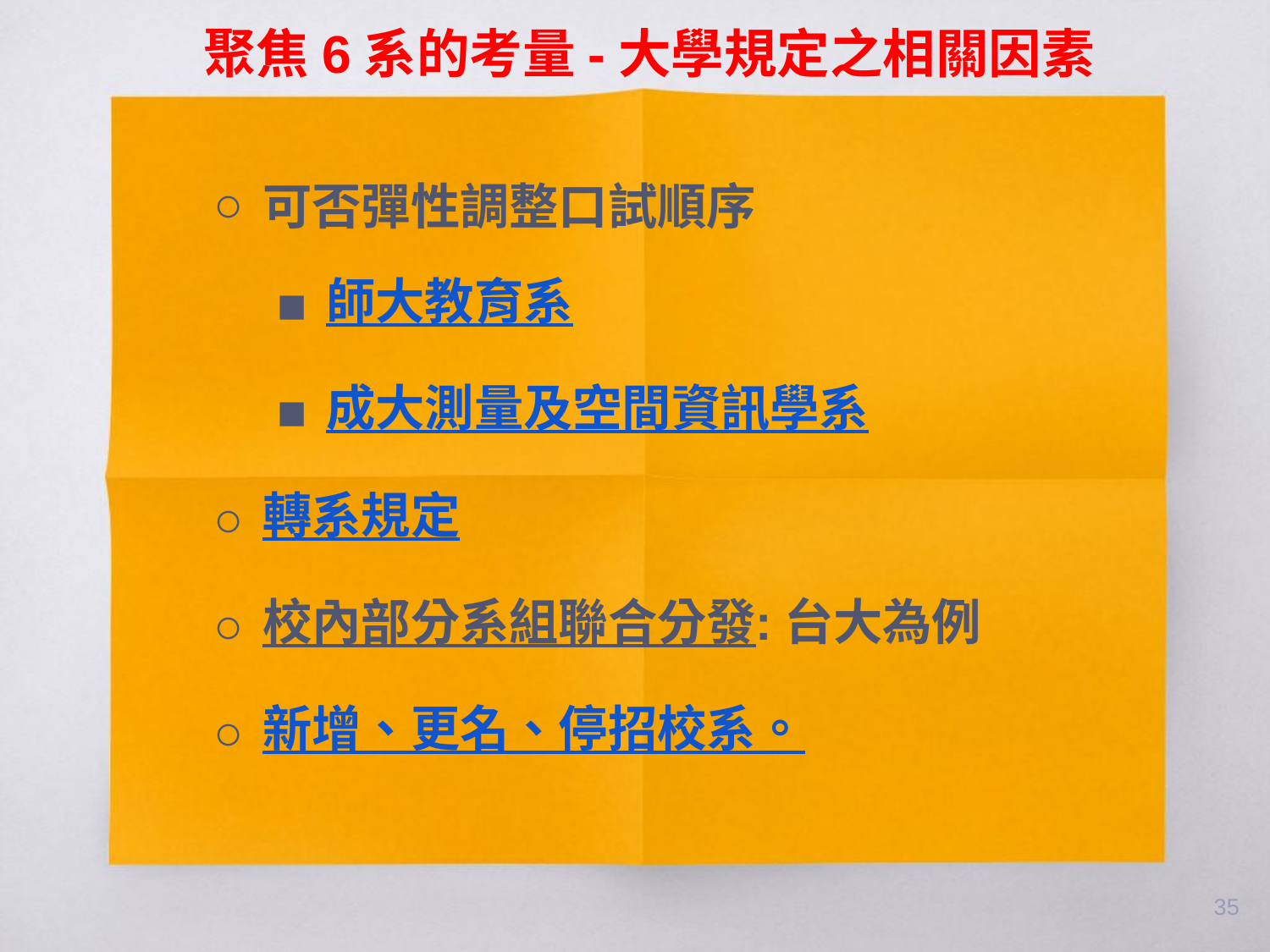

聚焦6系的考量-大學規定之相關因素
可否彈性調整口試順序
師大教育系
成大測量及空間資訊學系
轉系規定
校內部分系組聯合分發:台大為例
新增、更名、停招校系。

35